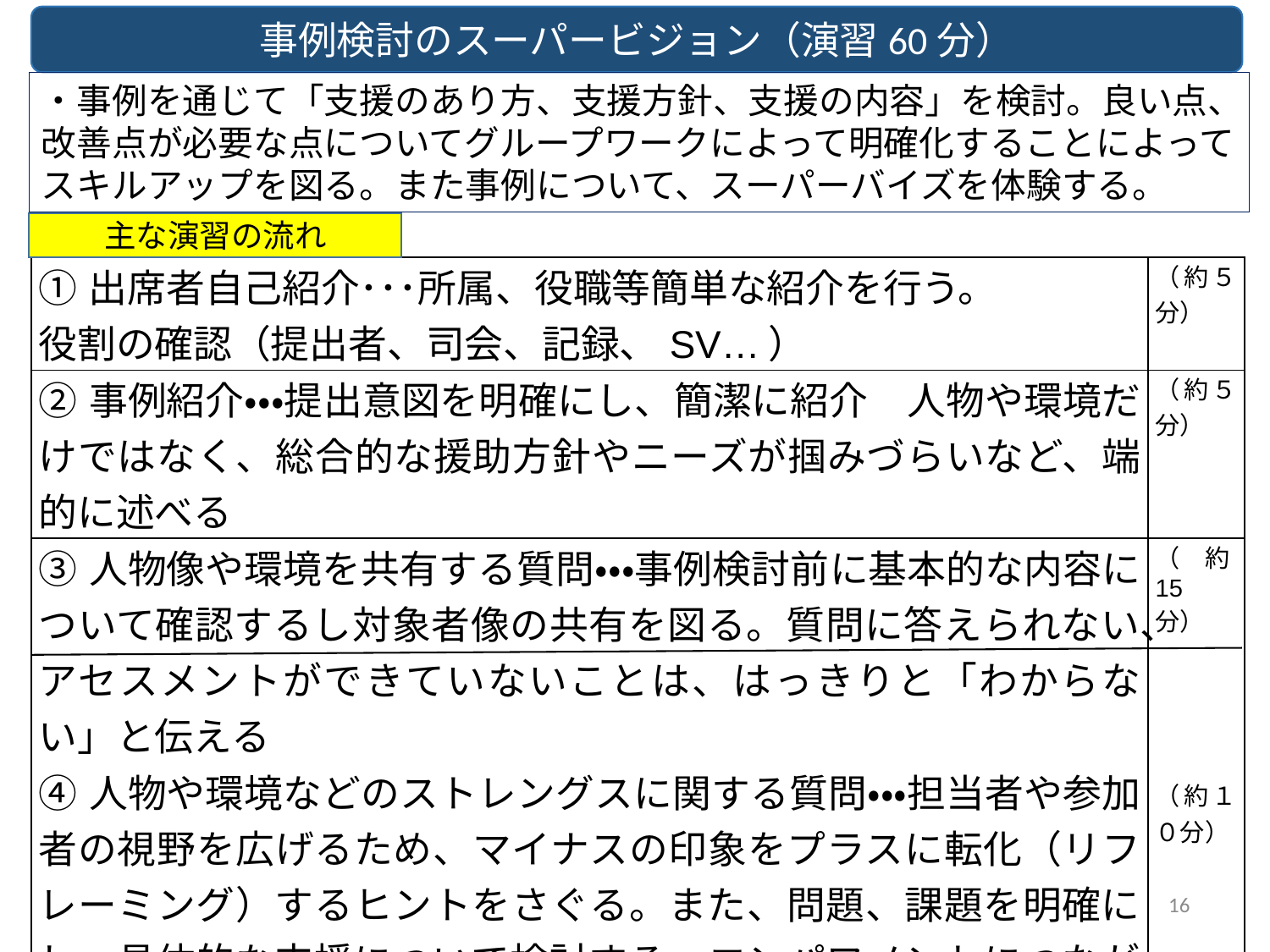

事例検討のスーパービジョン（演習60分）
・事例を通じて「支援のあり方、支援方針、支援の内容」を検討。良い点、改善点が必要な点についてグループワークによって明確化することによってスキルアップを図る。また事例について、スーパーバイズを体験する。
主な演習の流れ
| ①出席者自己紹介･･･所属、役職等簡単な紹介を行う。 役割の確認（提出者、司会、記録、SV…） | （約５分） |
| --- | --- |
| ②事例紹介・・・提出意図を明確にし、簡潔に紹介　人物や環境だけではなく、総合的な援助方針やニーズが掴みづらいなど、端的に述べる | （約５分） |
| ③人物像や環境を共有する質問・・・事例検討前に基本的な内容について確認するし対象者像の共有を図る。質問に答えられない、アセスメントができていないことは、はっきりと「わからない」と伝える ④人物や環境などのストレングスに関する質問・・・担当者や参加者の視野を広げるため、マイナスの印象をプラスに転化（リフレーミング）するヒントをさぐる。また、問題、課題を明確にし、具体的な支援について検討する。エンパワメントにつながる、動機を探ることも重要 | （約15分）     （約１０分） |
16